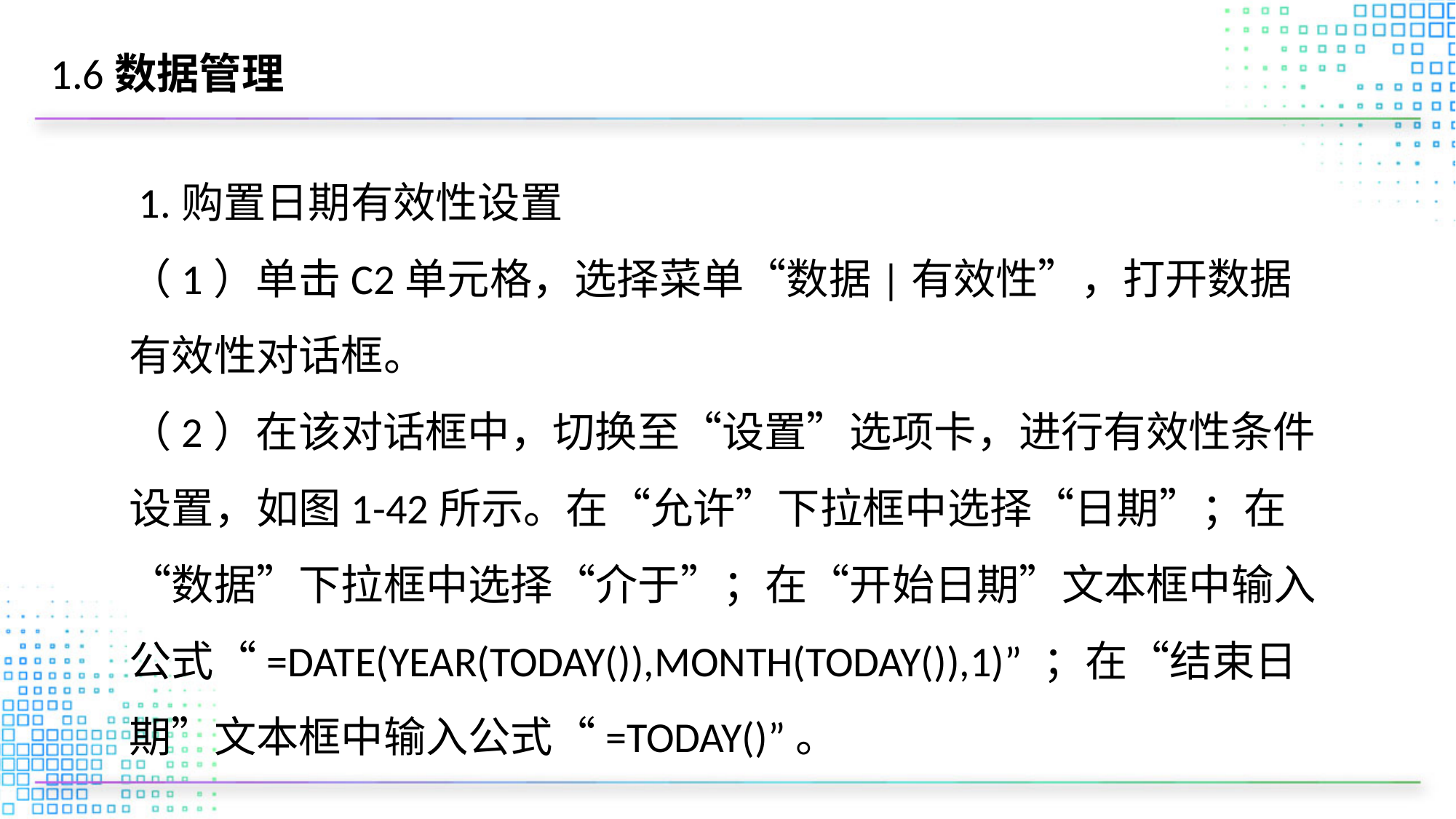

# 1.6数据管理
 1.购置日期有效性设置
（1）单击C2单元格，选择菜单“数据|有效性”，打开数据有效性对话框。
（2）在该对话框中，切换至“设置”选项卡，进行有效性条件设置，如图1-42所示。在“允许”下拉框中选择“日期”；在“数据”下拉框中选择“介于”；在“开始日期”文本框中输入公式“=DATE(YEAR(TODAY()),MONTH(TODAY()),1)” ；在“结束日期”文本框中输入公式“=TODAY()”。